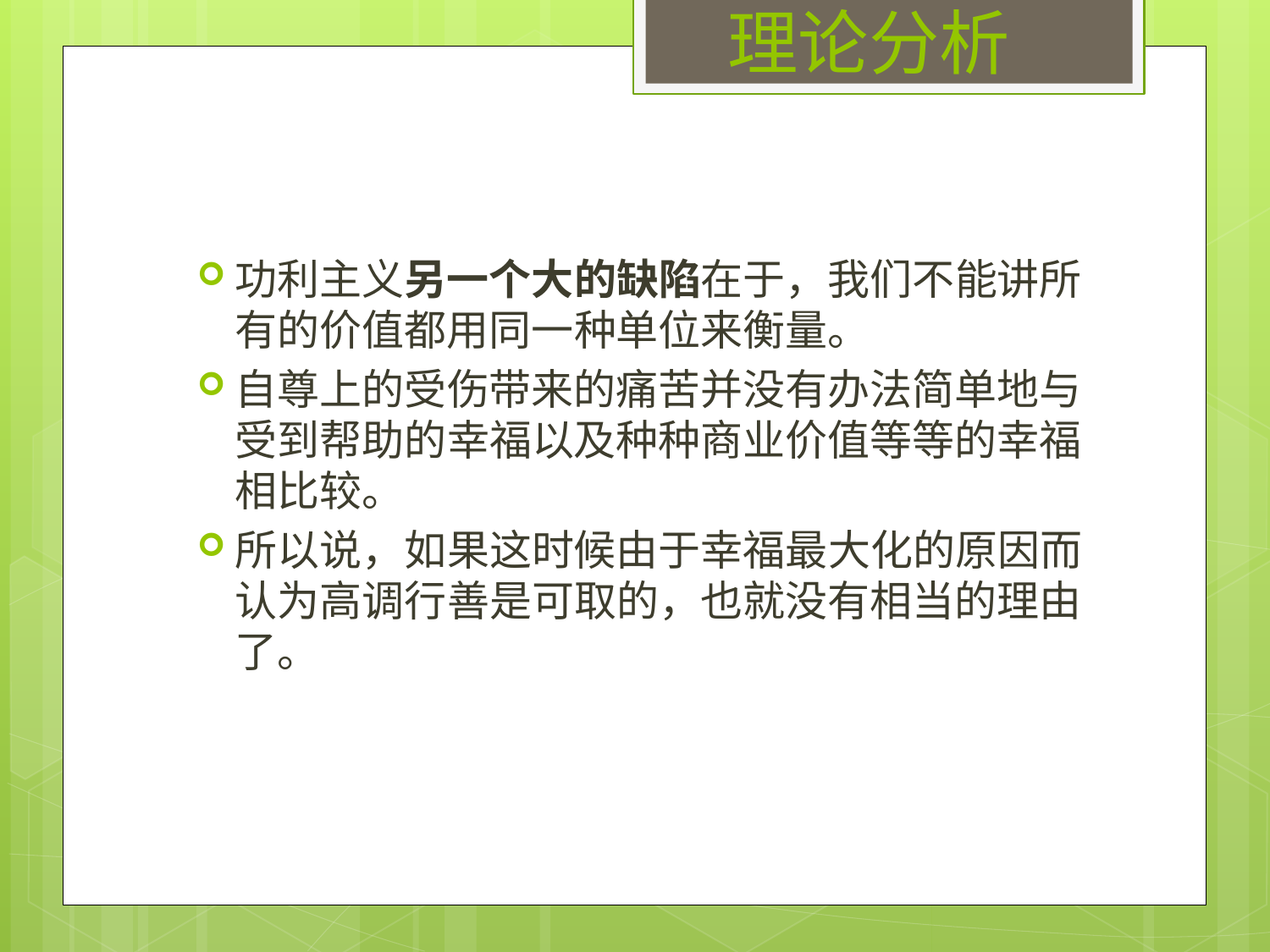

# 理论分析
功利主义另一个大的缺陷在于，我们不能讲所有的价值都用同一种单位来衡量。
自尊上的受伤带来的痛苦并没有办法简单地与受到帮助的幸福以及种种商业价值等等的幸福相比较。
所以说，如果这时候由于幸福最大化的原因而认为高调行善是可取的，也就没有相当的理由了。